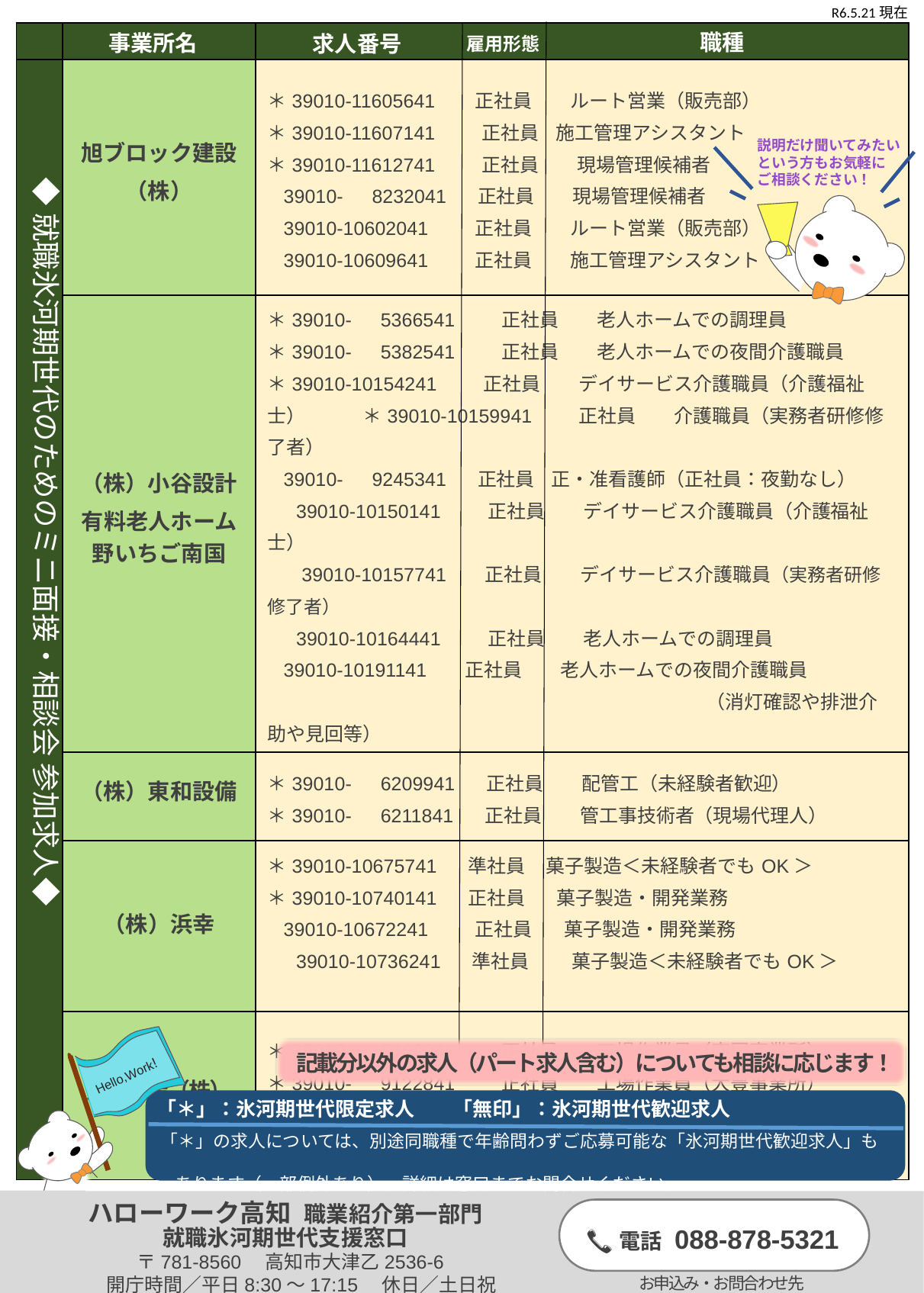

R6.5.21現在
|  |  |  |
| --- | --- | --- |
|  | 旭ブロック建設 　　　　　　（株） | ＊39010-11605641 　正社員　　ルート営業（販売部） ＊39010-11607141　　 正社員 施工管理アシスタント ＊39010-11612741　　 正社員　　現場管理候補者 39010-　8232041 正社員　　現場管理候補者 39010-10602041　　 正社員　　ルート営業（販売部） 39010-10609641　　 正社員　　施工管理アシスタント |
|  | （株）小谷設計 有料老人ホーム 野いちご南国 | ＊39010-　5366541　　 正社員　　老人ホームでの調理員 ＊39010-　5382541　　 正社員　　老人ホームでの夜間介護職員 ＊39010-10154241　　 正社員　　デイサービス介護職員（介護福祉士）　　　＊39010-10159941　　 正社員　　介護職員（実務者研修修了者） 39010-　9245341 正社員 正・准看護師（正社員：夜勤なし） 　 39010-10150141　　 正社員　　デイサービス介護職員（介護福祉士） 　39010-10157741 　 正社員　　デイサービス介護職員（実務者研修修了者） 　 39010-10164441　　 正社員　　老人ホームでの調理員 39010-10191141 　 正社員　　老人ホームでの夜間介護職員 　　　　　　　　　　　　　　　　　　　　　　　（消灯確認や排泄介助や見回等） |
|  | （株）東和設備 | ＊39010-　6209941 正社員　　配管工（未経験者歓迎） ＊39010-　6211841 正社員　　管工事技術者（現場代理人） |
|  | （株）浜幸 | ＊39010-10675741 準社員 菓子製造＜未経験者でもOK＞ ＊39010-10740141 正社員　 菓子製造・開発業務　　 39010-10672241　　 正社員　 菓子製造・開発業務　　　 　 39010-10736241 準社員　　 菓子製造＜未経験者でもOK＞ |
|  | 丸和林業（株） | ＊39010-　6668941　　 正社員　　工場作業員（南国事業所） ＊39010-　9122841　　 正社員　　工場作業員（大豊事業所） 39010- 6647841 正社員　　工場作業員（南国事業所） 39010-　9117441 正社員　　工場作業員（大豊事業所） |
職種
事業所名
求人番号
雇用形態
説明だけ聞いてみたいという方もお気軽に　ご相談ください！

◆就職氷河期世代のためのミニ面接・相談会 参加求人◆

記載分以外の求人（パート求人含む）についても相談に応じます！

Hello,Work!

「＊」：氷河期世代限定求人　    「無印」：氷河期世代歓迎求人
　　「＊」の求人については、別途同職種で年齢問わずご応募可能な「氷河期世代歓迎求人」も　　　　　　　　
　　　あります（一部例外あり）。詳細は窓口までお問合せください。

ハローワーク高知  職業紹介第一部門
就職氷河期世代支援窓口

📞電話 088-878-5321
〒781-8560　高知市大津乙2536-6
開庁時間／平日8:30～17:15　休日／土日祝
お申込み・お問合わせ先